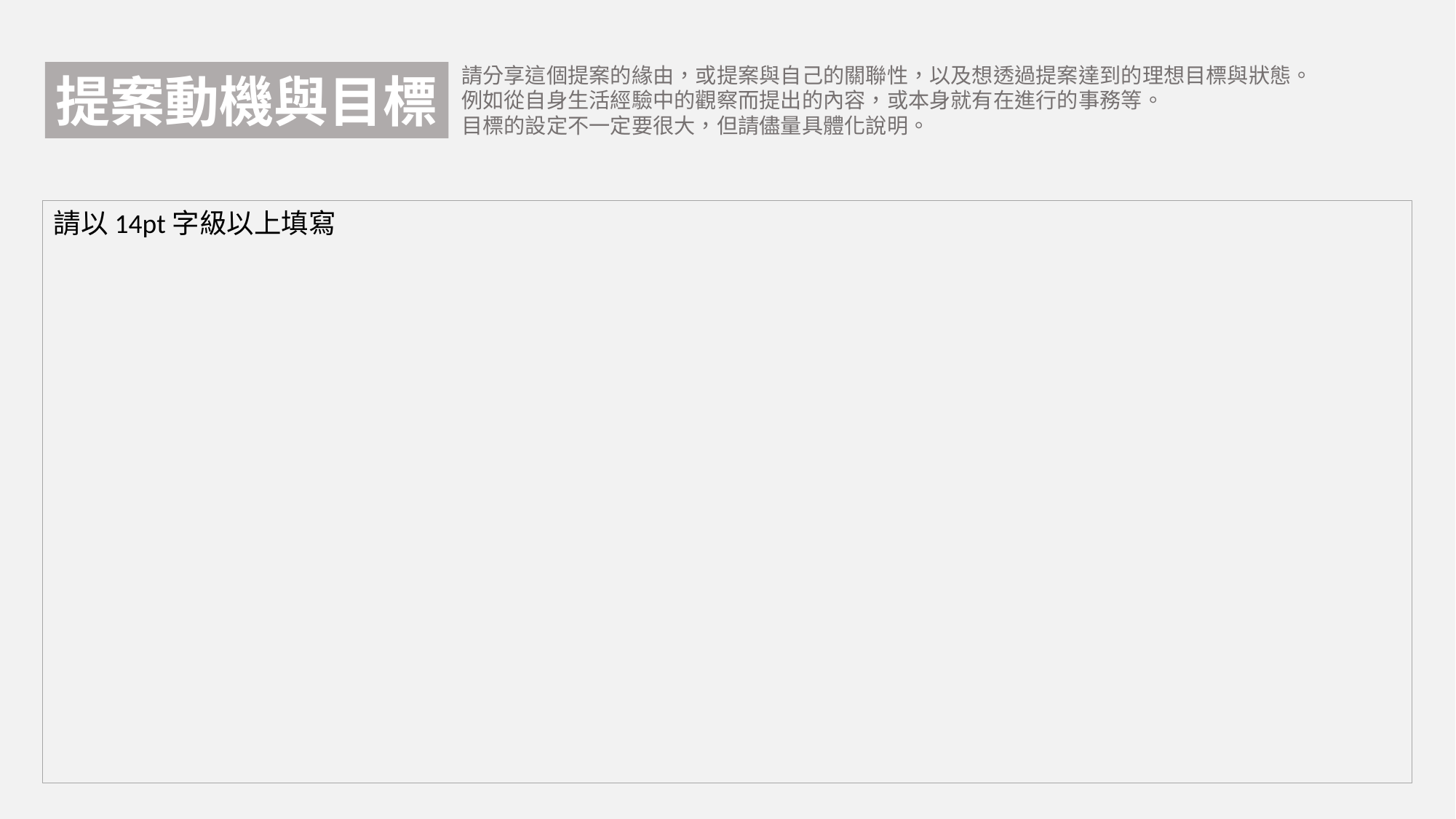

請分享這個提案的緣由，或提案與自己的關聯性，以及想透過提案達到的理想目標與狀態。
例如從自身生活經驗中的觀察而提出的內容，或本身就有在進行的事務等。
目標的設定不一定要很大，但請儘量具體化說明。
提案動機與目標

請以14pt字級以上填寫